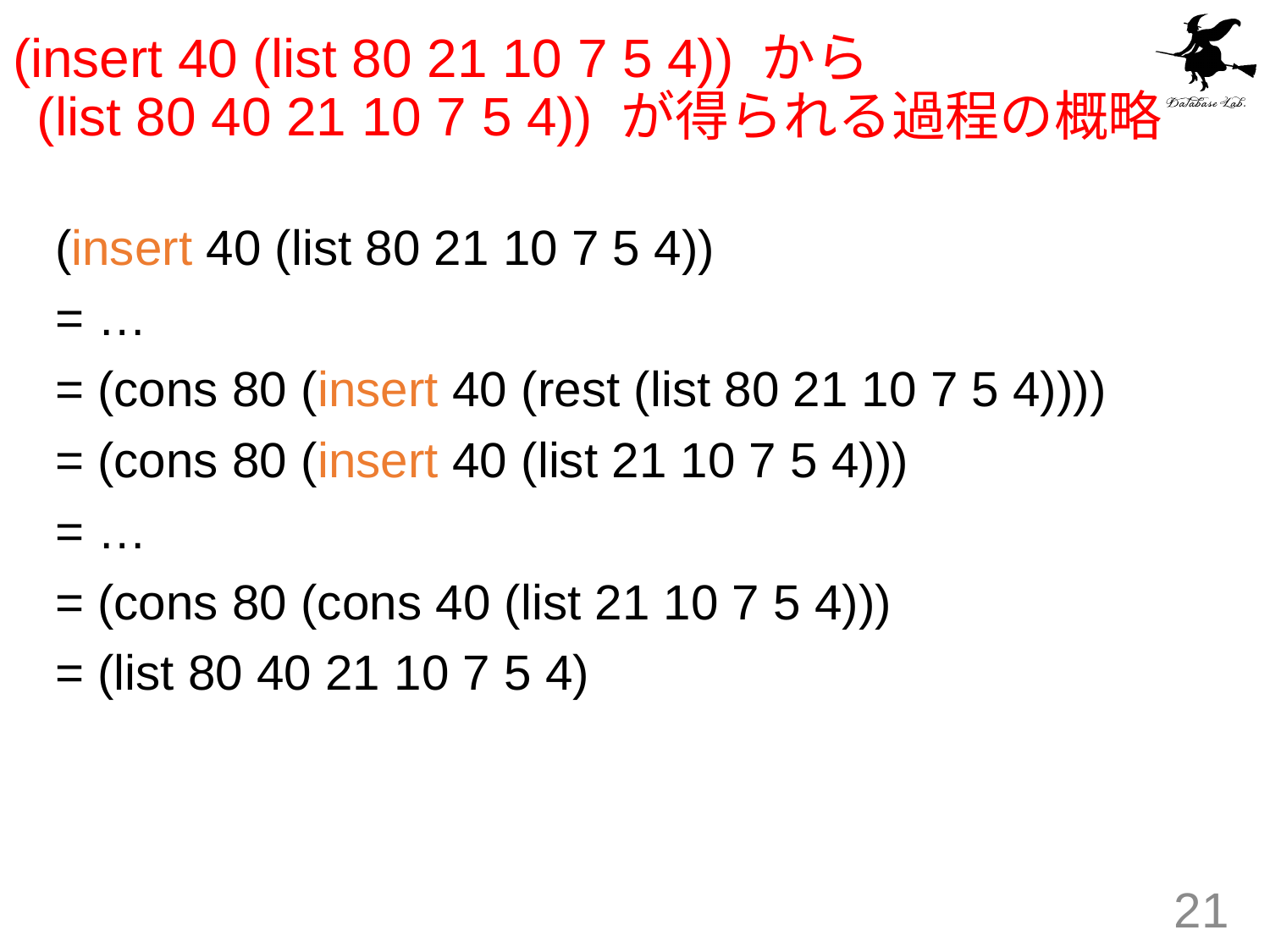

# (insert 40 (list 80 21 10 7 5 4)) から (list 80 40 21 10 7 5 4)) が得られる過程の概略
(insert 40 (list 80 21 10 7 5 4))
= …
= (cons 80 (insert 40 (rest (list 80 21 10 7 5 4))))
= (cons 80 (insert 40 (list 21 10 7 5 4)))
= …
= (cons 80 (cons 40 (list 21 10 7 5 4)))
= (list 80 40 21 10 7 5 4)
21